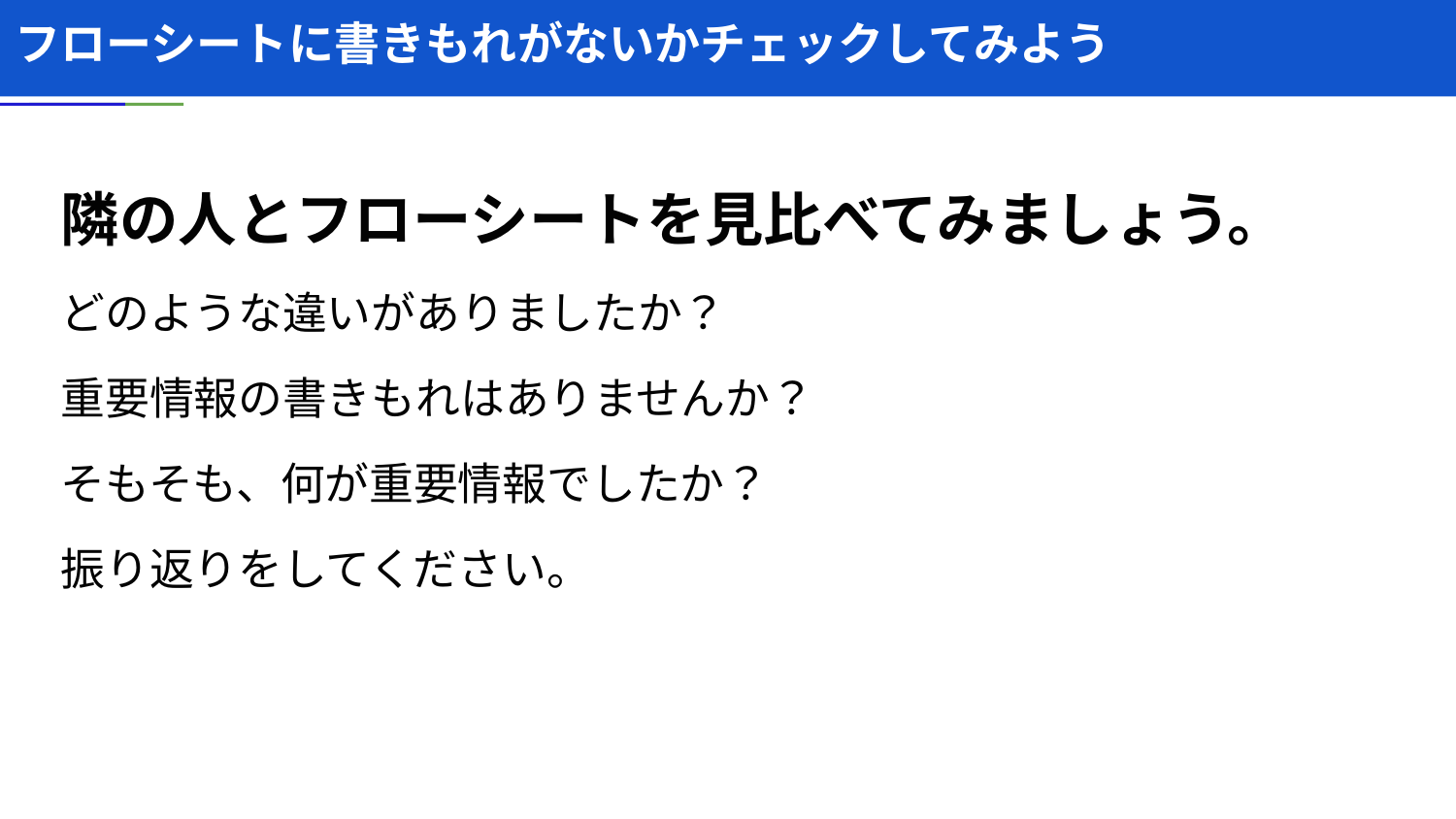

# フローシートに書きもれがないかチェックしてみよう
隣の人とフローシートを見比べてみましょう。
どのような違いがありましたか？
重要情報の書きもれはありませんか？
そもそも、何が重要情報でしたか？
振り返りをしてください。